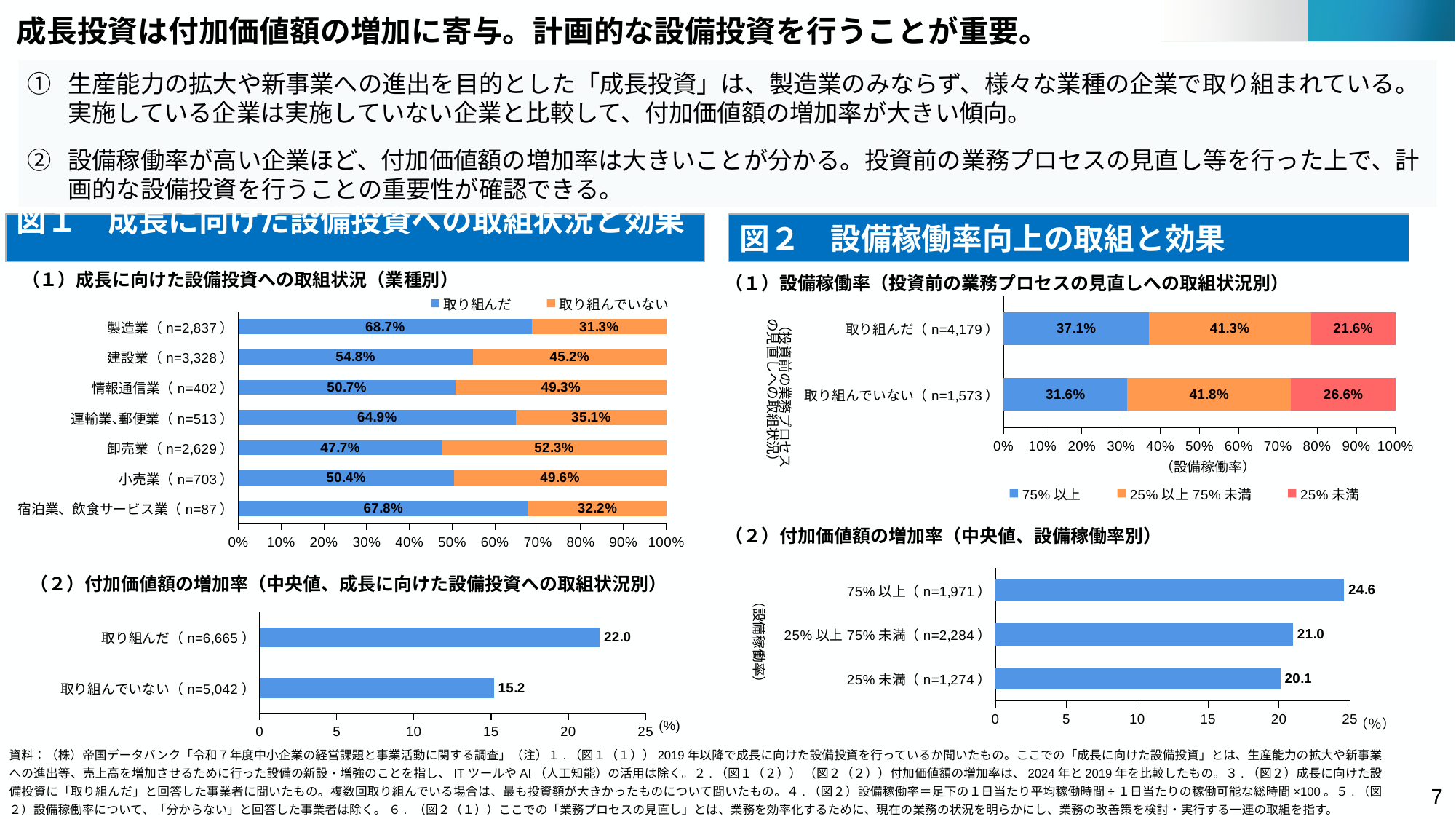

# 成長投資は付加価値額の増加に寄与。計画的な設備投資を行うことが重要。
生産能力の拡大や新事業への進出を目的とした「成長投資」は、製造業のみならず、様々な業種の企業で取り組まれている。実施している企業は実施していない企業と比較して、付加価値額の増加率が大きい傾向。
設備稼働率が高い企業ほど、付加価値額の増加率は大きいことが分かる。投資前の業務プロセスの見直し等を行った上で、計画的な設備投資を行うことの重要性が確認できる。
図２　設備稼働率向上の取組と効果
図１　成長に向けた設備投資への取組状況と効果
（１）成長に向けた設備投資への取組状況（業種別）
（１）設備稼働率（投資前の業務プロセスの見直しへの取組状況別）

### Chart

| Category | 取り組んだ | 取り組んでいない |
|---|---|---|
| 製造業（n=2,837） | 0.686640817765245 | 0.313359182234755 |
| 建設業（n=3,328） | 0.5483774038461539 | 0.45162259615384615 |
| 情報通信業（n=402） | 0.5074626865671642 | 0.4925373134328358 |
| 運輸業､郵便業（n=513） | 0.6491228070175439 | 0.3508771929824561 |
| 卸売業（n=2,629） | 0.4766070749334348 | 0.5233929250665652 |
| 小売業（n=703） | 0.5035561877667141 | 0.49644381223328593 |
| 宿泊業、飲食サービス業（n=87） | 0.6781609195402298 | 0.3218390804597701 |

### Chart

| Category | 75%以上 | 25%以上75%未満 | 25%未満 |
|---|---|---|---|
| 取り組んだ（n=4,179） | 0.37090212969609954 | 0.4130174682938502 | 0.21608040201005024 |
| 取り組んでいない（n=1,573） | 0.31595677050222504 | 0.41767323585505406 | 0.2663699936427209 |
（設備稼働率）
（２）付加価値額の増加率（中央値、設備稼働率別）

### Chart

| Category |  |
|---|---|
| 75%以上（n=1,971） | 24.59 |
| 25%以上75%未満（n=2,284） | 20.99 |
| 25%未満（n=1,274） | 20.105 |
（２）付加価値額の増加率（中央値、成長に向けた設備投資への取組状況別）

### Chart

| Category |  |
|---|---|
| 取り組んだ（n=6,665） | 22.03 |
| 取り組んでいない（n=5,042） | 15.175 |
資料：（株）帝国データバンク「令和７年度中小企業の経営課題と事業活動に関する調査」（注）１.（図１（１））2019年以降で成長に向けた設備投資を行っているか聞いたもの。ここでの「成長に向けた設備投資」とは、生産能力の拡大や新事業への進出等、売上高を増加させるために行った設備の新設・増強のことを指し、ITツールやAI（人工知能）の活用は除く。２.（図１（２）） （図２（２））付加価値額の増加率は、2024年と2019年を比較したもの。３.（図２）成長に向けた設備投資に「取り組んだ」と回答した事業者に聞いたもの。複数回取り組んでいる場合は、最も投資額が大きかったものについて聞いたもの。４.（図２）設備稼働率＝足下の１日当たり平均稼働時間÷１日当たりの稼働可能な総時間×100。５.（図２）設備稼働率について、「分からない」と回答した事業者は除く。 ６. （図２（１））ここでの「業務プロセスの見直し」とは、業務を効率化するために、現在の業務の状況を明らかにし、業務の改善策を検討・実行する一連の取組を指す。
7